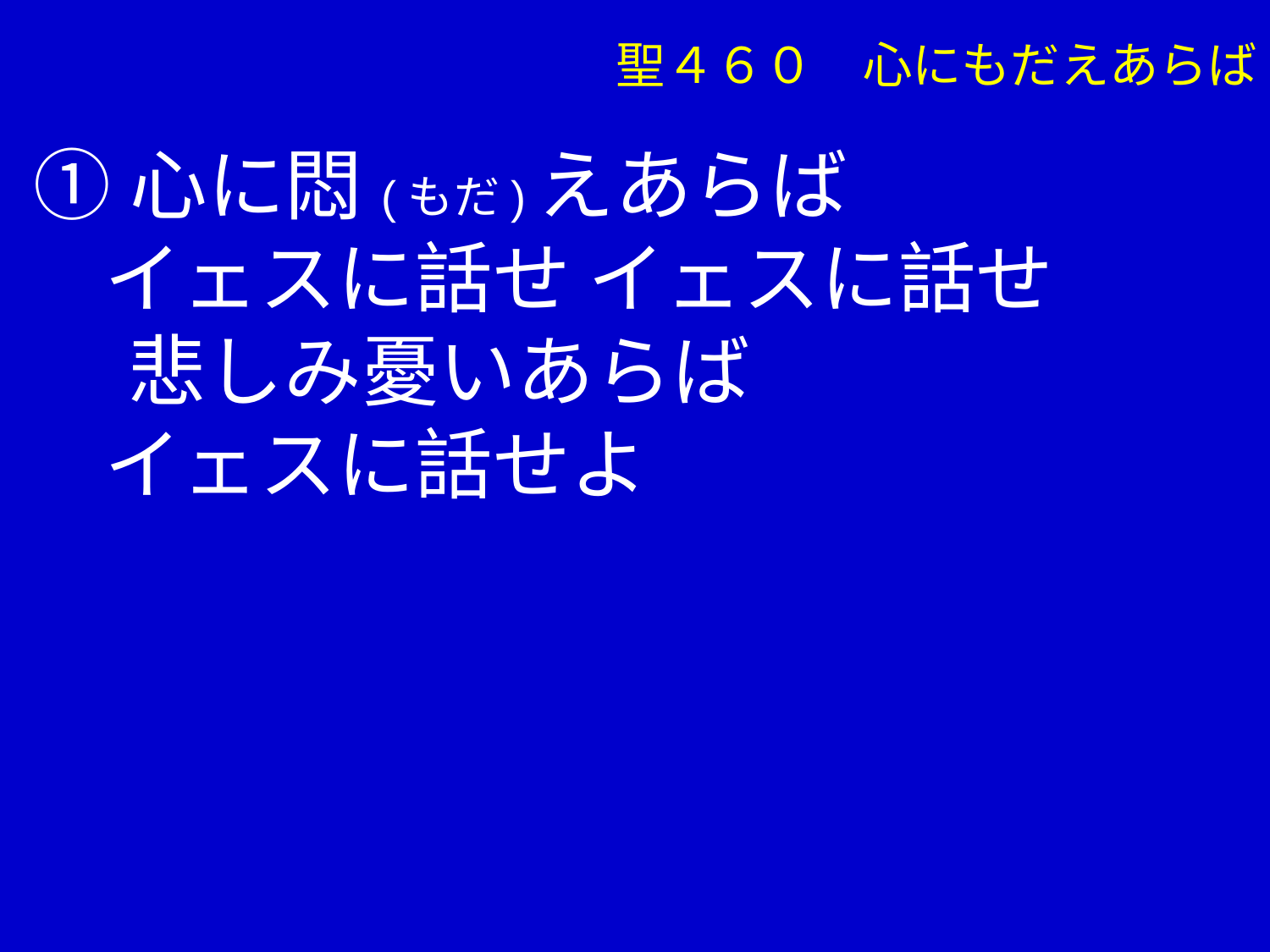

聖４６０　心にもだえあらば
①心に悶(もだ)えあらば
   イェスに話せ イェスに話せ
　 悲しみ憂いあらば
   イェスに話せよ